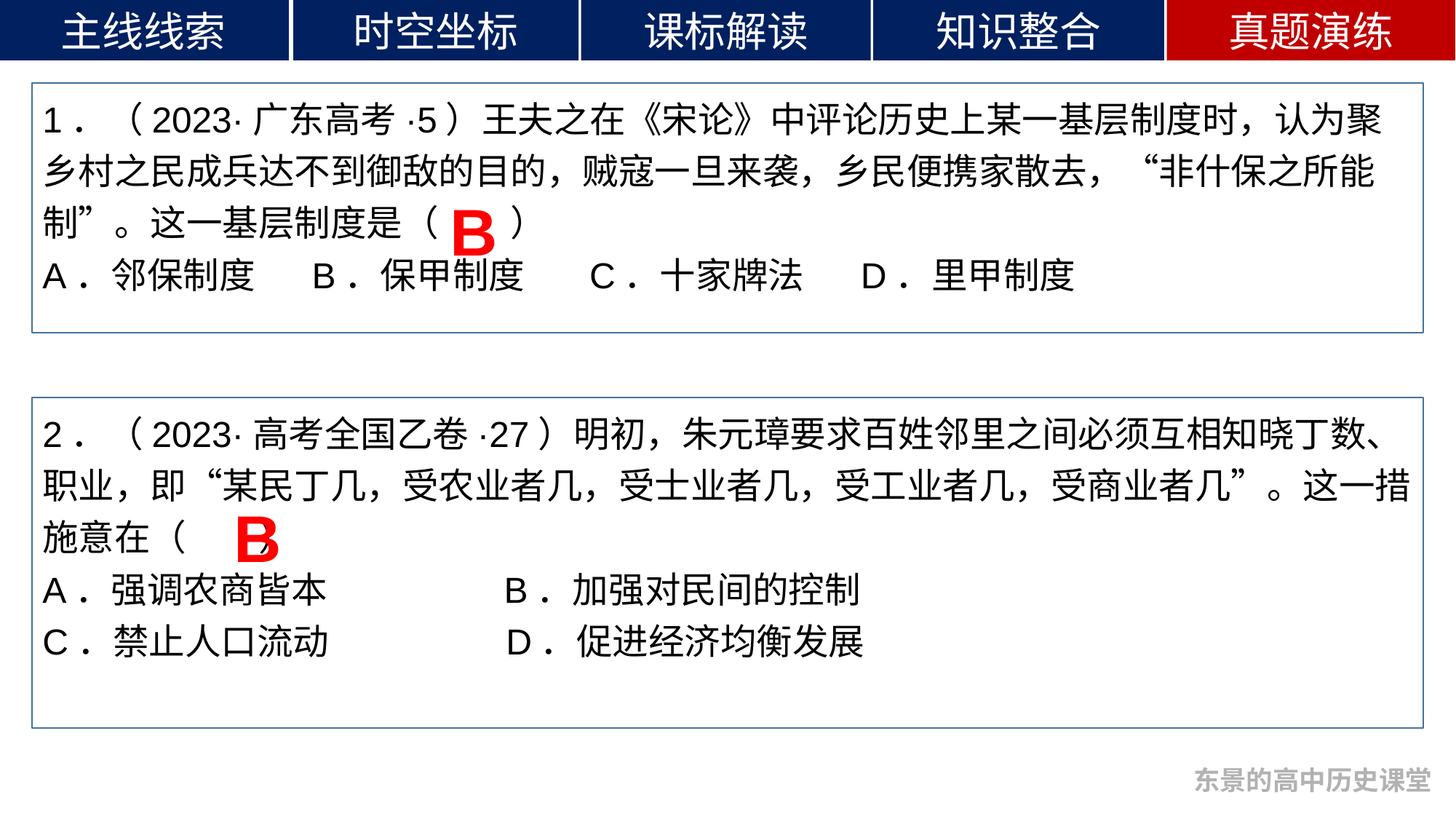

1．（2023·广东高考·5）王夫之在《宋论》中评论历史上某一基层制度时，认为聚乡村之民成兵达不到御敌的目的，贼寇一旦来袭，乡民便携家散去，“非什保之所能制”。这一基层制度是（　　）
A．邻保制度      B．保甲制度       C．十家牌法      D．里甲制度
B

2．（2023·高考全国乙卷·27）明初，朱元璋要求百姓邻里之间必须互相知晓丁数、职业，即“某民丁几，受农业者几，受士业者几，受工业者几，受商业者几”。这一措施意在（　　）
A．强调农商皆本                     B．加强对民间的控制
C．禁止人口流动                     D．促进经济均衡发展
B